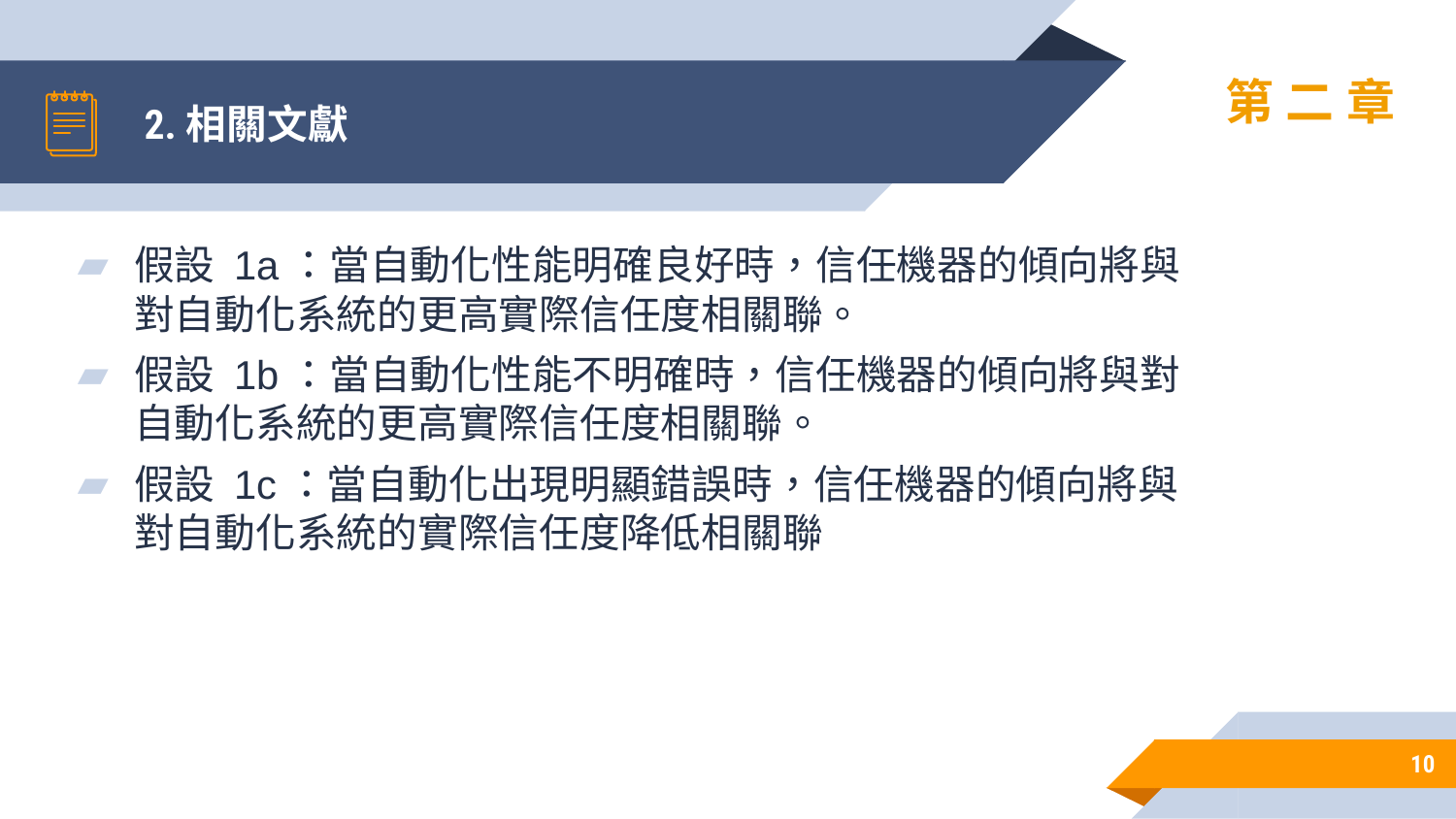

# 2.相關文獻
第二章

假設 1a：當自動化性能明確良好時，信任機器的傾向將與對自動化系統的更高實際信任度相關聯。
假設 1b：當自動化性能不明確時，信任機器的傾向將與對自動化系統的更高實際信任度相關聯。
假設 1c：當自動化出現明顯錯誤時，信任機器的傾向將與對自動化系統的實際信任度降低相關聯

10